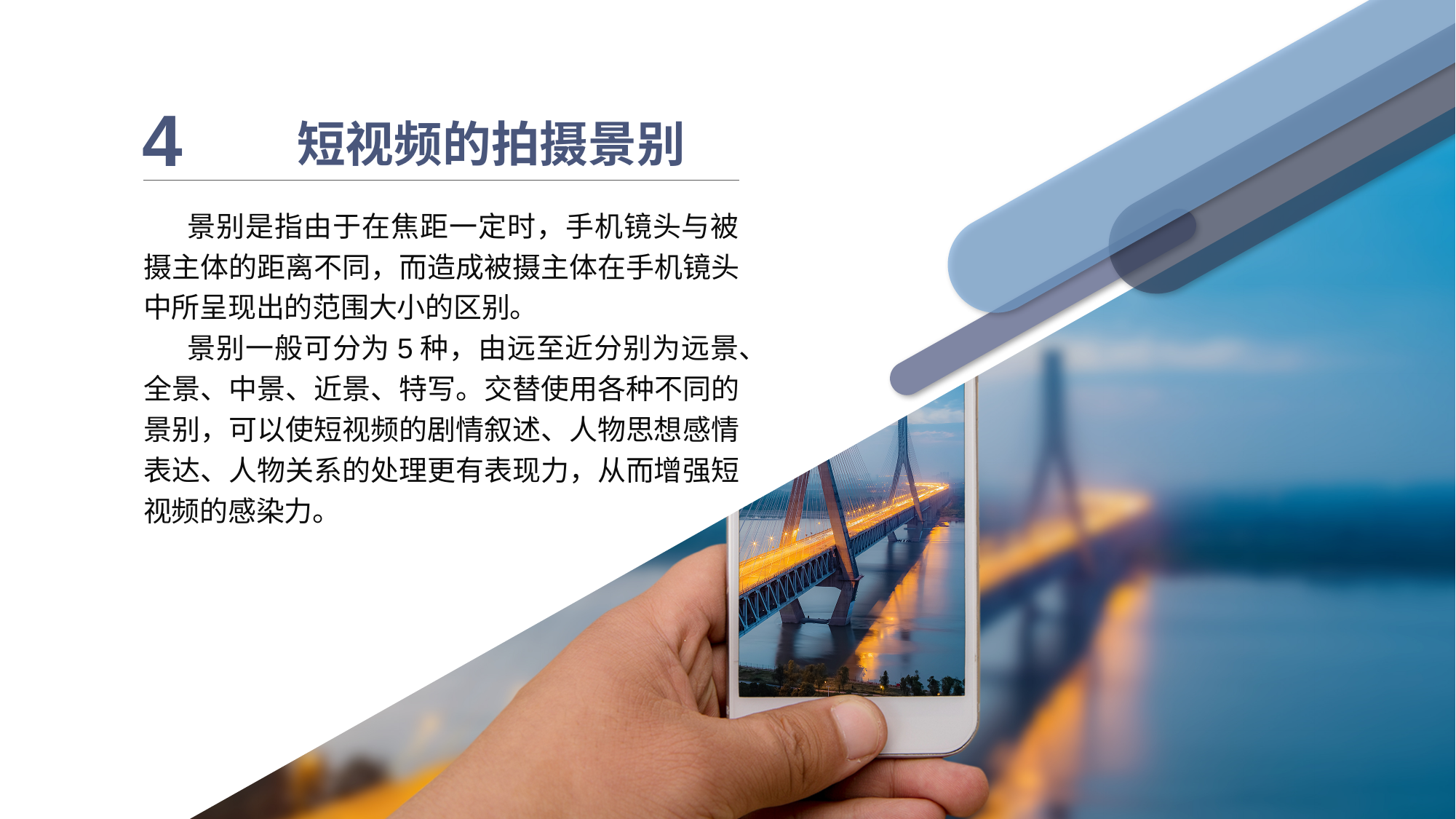

4
短视频的拍摄景别
景别是指由于在焦距一定时，手机镜头与被摄主体的距离不同，而造成被摄主体在手机镜头中所呈现出的范围大小的区别。
景别一般可分为5种，由远至近分别为远景、全景、中景、近景、特写。交替使用各种不同的景别，可以使短视频的剧情叙述、人物思想感情表达、人物关系的处理更有表现力，从而增强短视频的感染力。